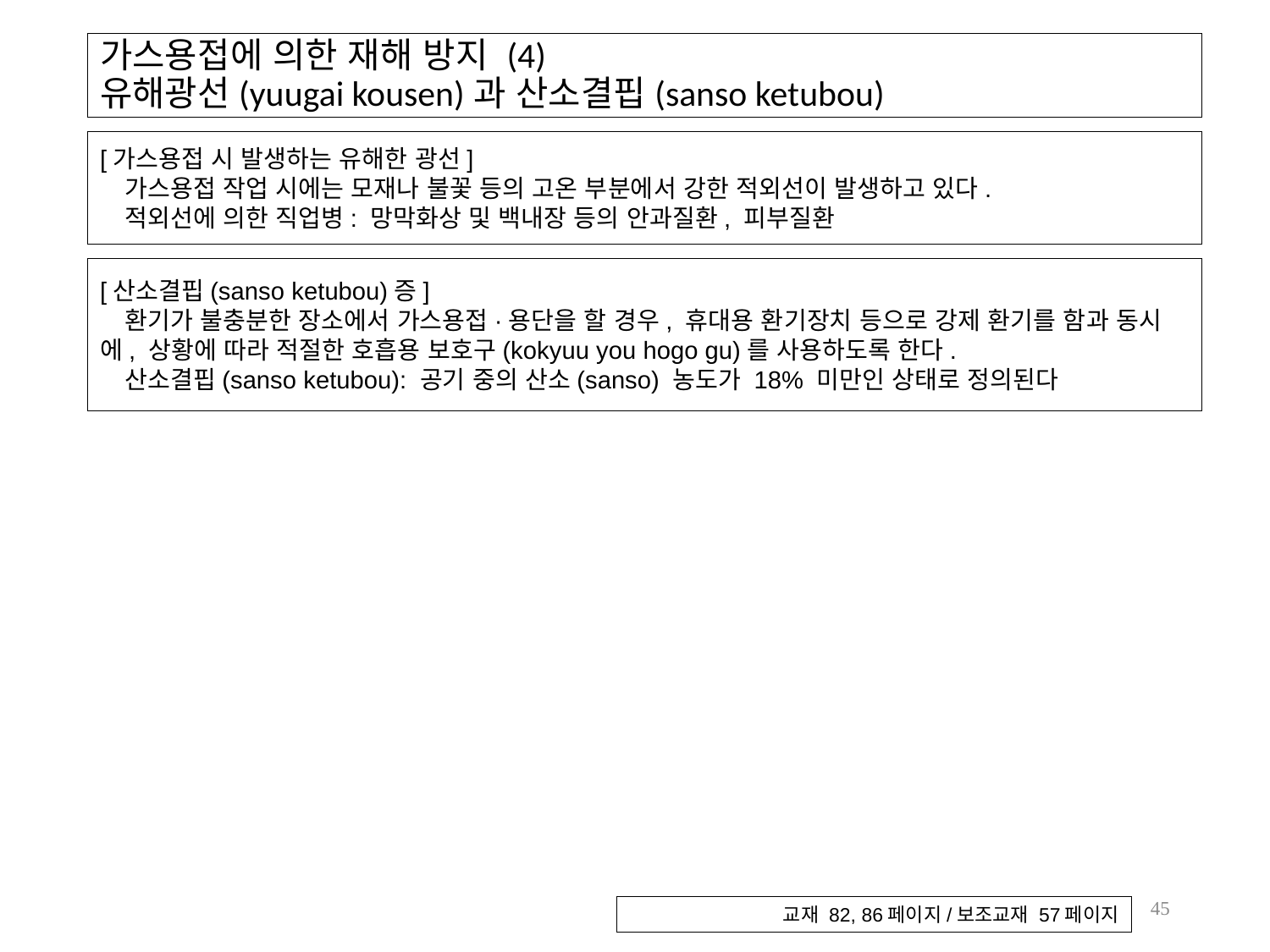

# 가스용접에 의한 재해 방지 (4) 유해광선(yuugai kousen)과 산소결핍(sanso ketubou)
[가스용접 시 발생하는 유해한 광선]
　가스용접 작업 시에는 모재나 불꽃 등의 고온 부분에서 강한 적외선이 발생하고 있다.
　적외선에 의한 직업병: 망막화상 및 백내장 등의 안과질환, 피부질환
[산소결핍(sanso ketubou)증]
　환기가 불충분한 장소에서 가스용접·용단을 할 경우, 휴대용 환기장치 등으로 강제 환기를 함과 동시에, 상황에 따라 적절한 호흡용 보호구(kokyuu you hogo gu)를 사용하도록 한다.
　산소결핍(sanso ketubou): 공기 중의 산소(sanso) 농도가 18% 미만인 상태로 정의된다
45
교재 82, 86페이지/보조교재 57페이지